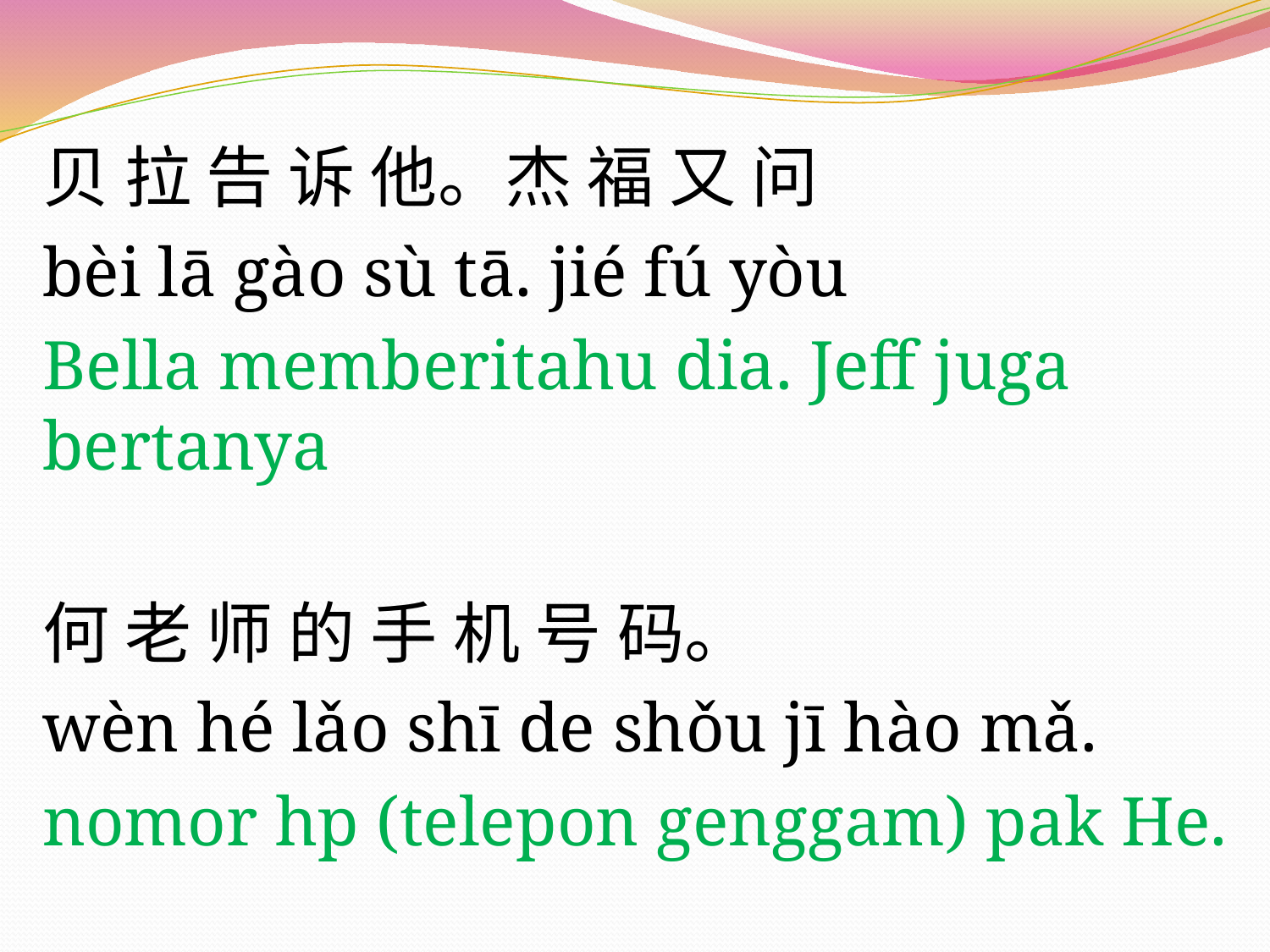

贝 拉 告 诉 他。杰 福 又 问
bèi lā gào sù tā. jié fú yòu
Bella memberitahu dia. Jeff juga bertanya

何 老 师 的 手 机 号 码。
wèn hé lǎo shī de shǒu jī hào mǎ.
nomor hp (telepon genggam) pak He.